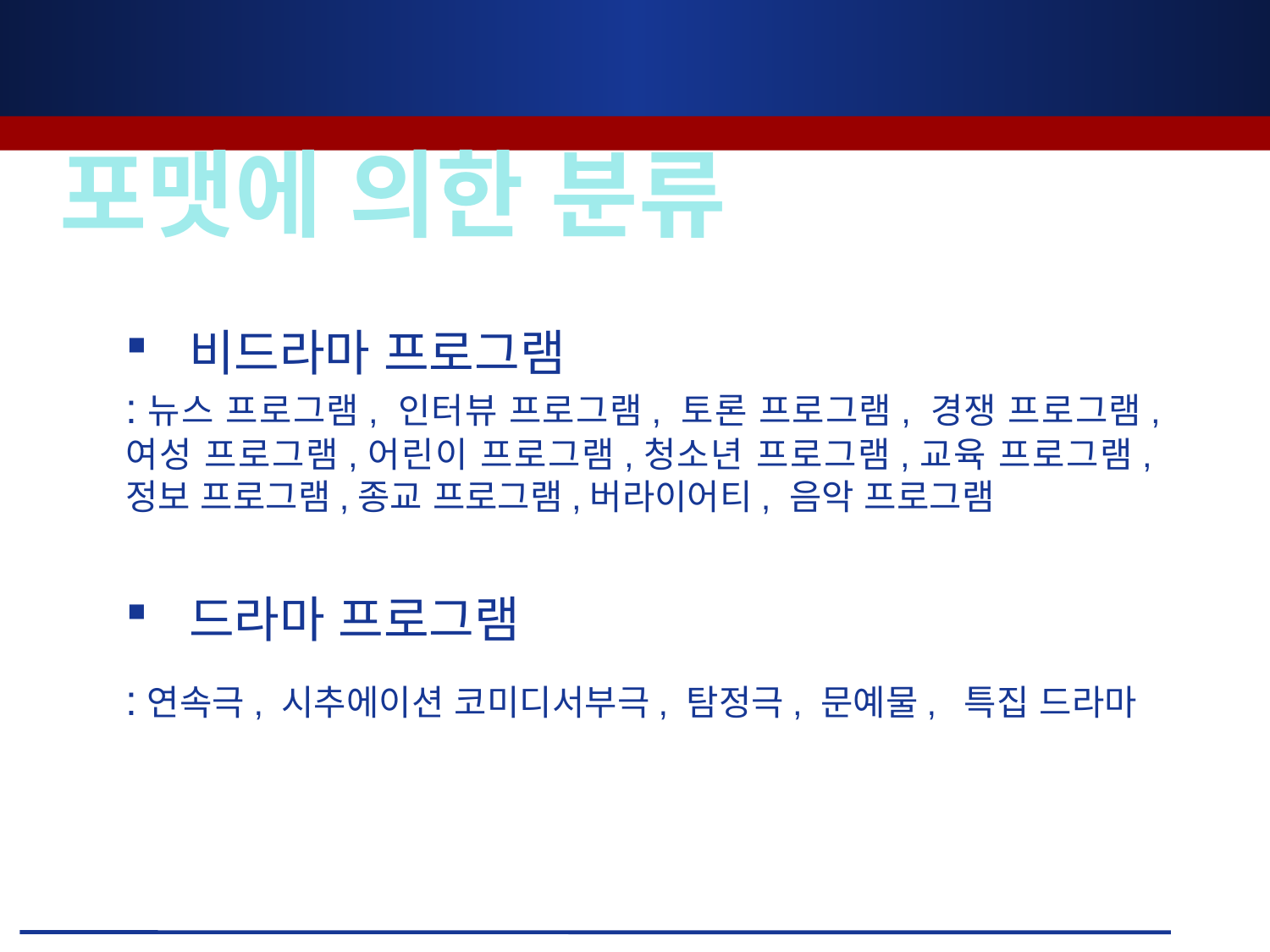

포맷에 의한 분류
비드라마 프로그램
:뉴스 프로그램, 인터뷰 프로그램, 토론 프로그램, 경쟁 프로그램, 여성 프로그램,어린이 프로그램,청소년 프로그램,교육 프로그램,정보 프로그램,종교 프로그램,버라이어티, 음악 프로그램

드라마 프로그램
:연속극, 시추에이션 코미디서부극, 탐정극, 문예물,  특집 드라마